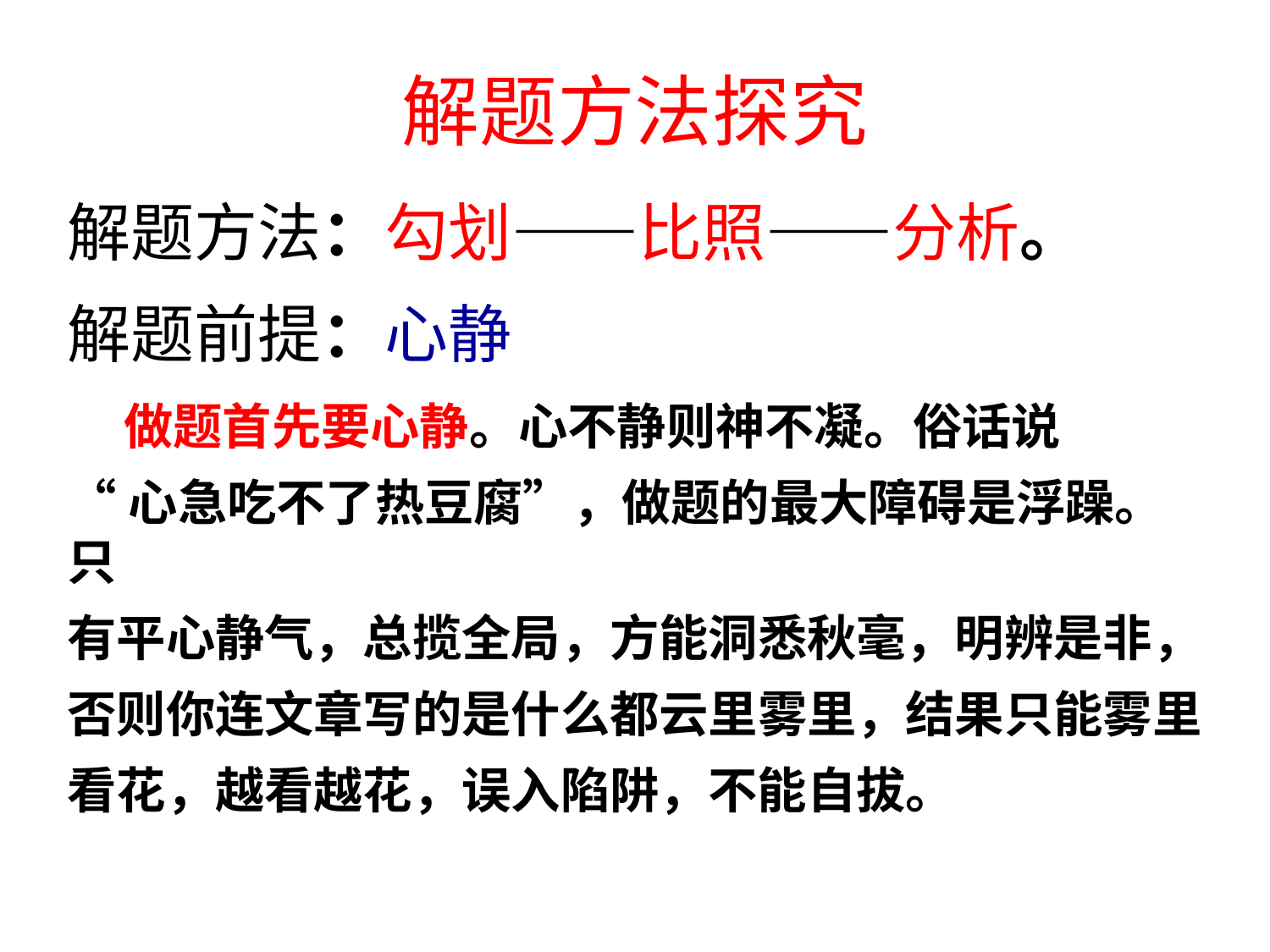

解题方法探究
解题方法：勾划——比照——分析。

解题前提：心静

    做题首先要心静。心不静则神不凝。俗话说

“心急吃不了热豆腐”，做题的最大障碍是浮躁。只

有平心静气，总揽全局，方能洞悉秋毫，明辨是非，

否则你连文章写的是什么都云里雾里，结果只能雾里

看花，越看越花，误入陷阱，不能自拔。